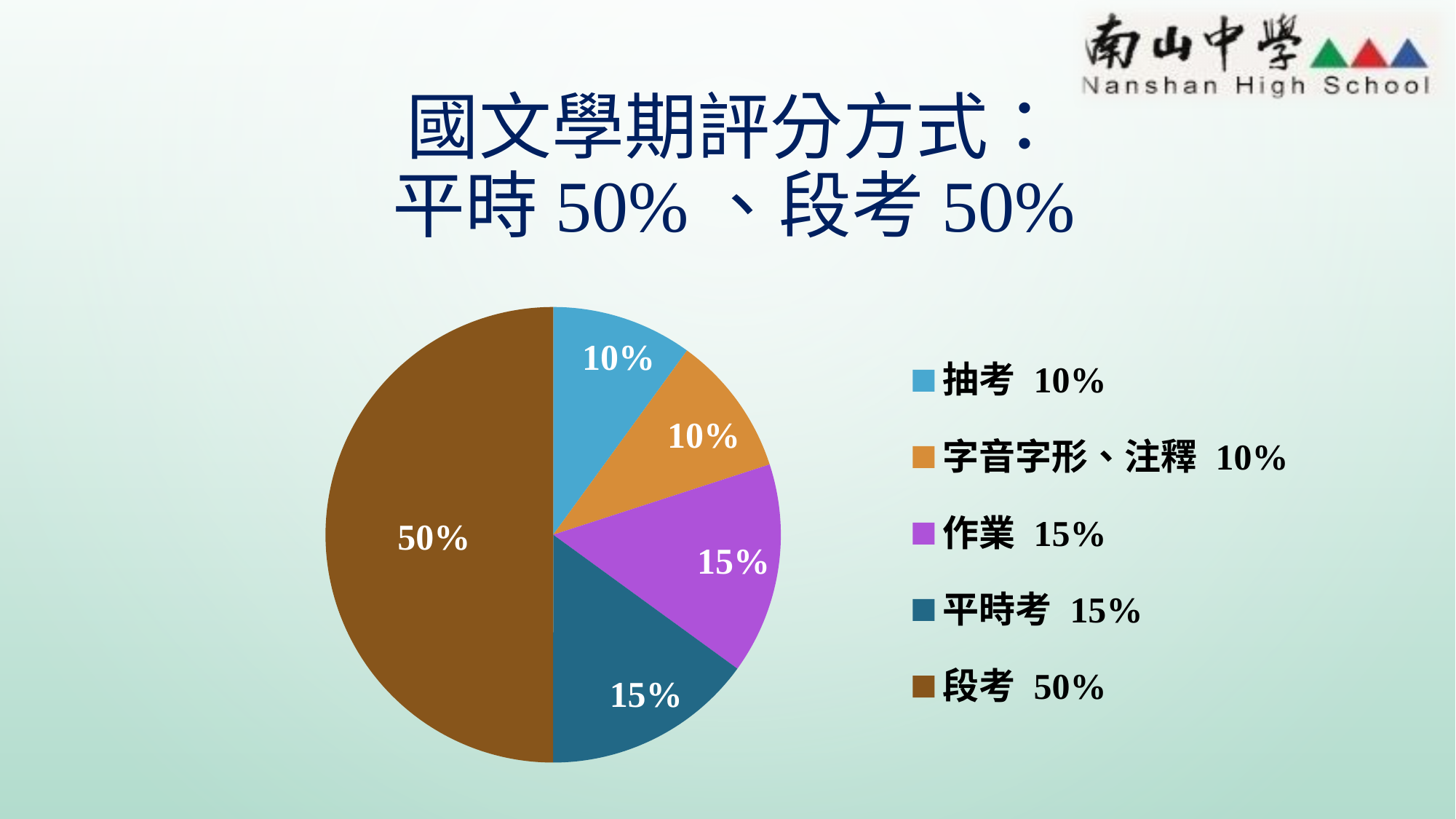

# 國文學期評分方式： 平時50%、段考50%

### Chart

| Category | 銷售 |
|---|---|
| 抽考 10% | 10.0 |
| 字音字形、注釋 10% | 10.0 |
| 作業 15% | 15.0 |
| 平時考 15% | 15.0 |
| 段考 50% | 50.0 |